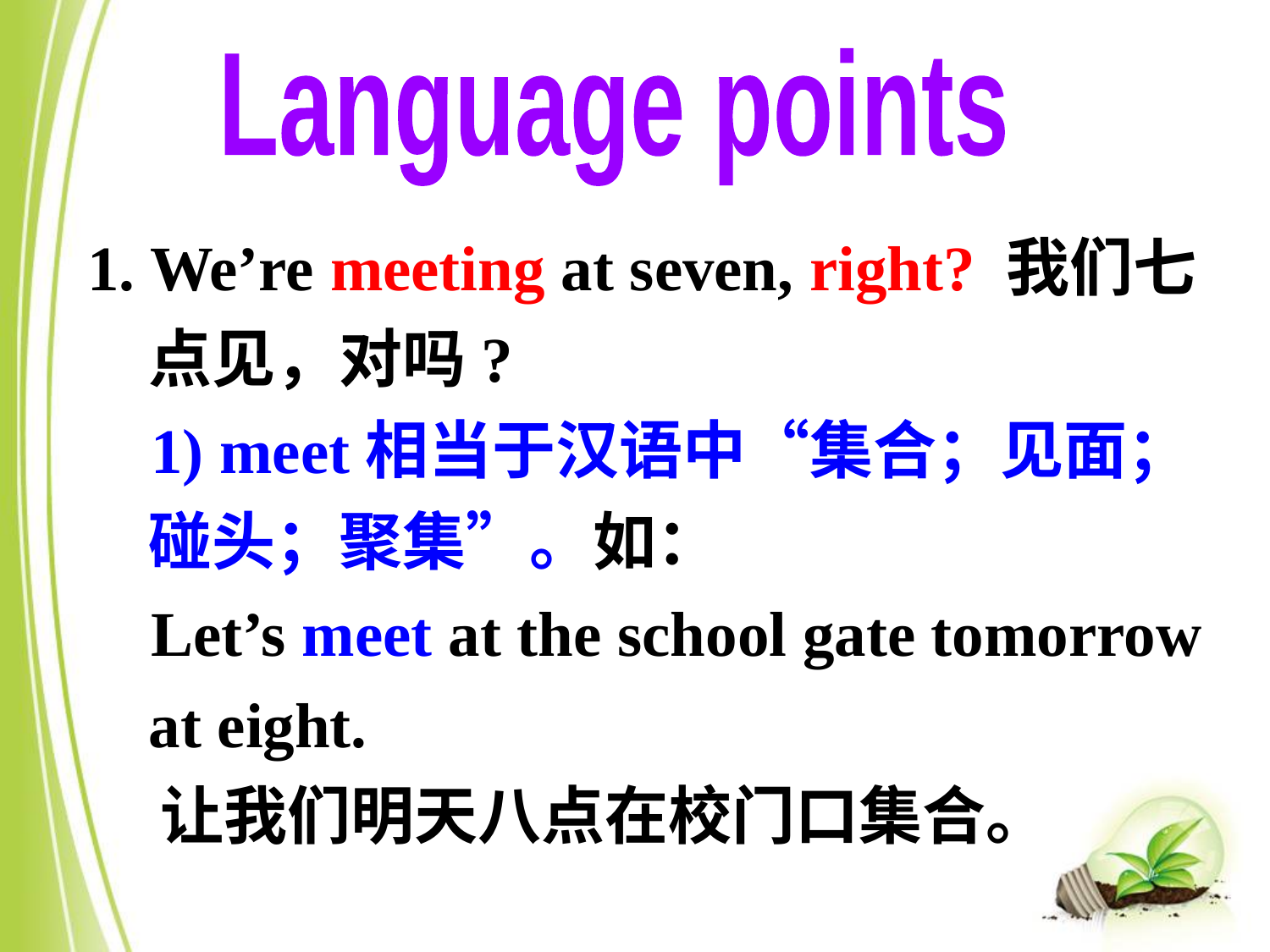

Language points
1. We’re meeting at seven, right? 我们七点见，对吗?
    1) meet相当于汉语中“集合；见面；碰头；聚集”。如：
    Let’s meet at the school gate tomorrow at eight.
    让我们明天八点在校门口集合。